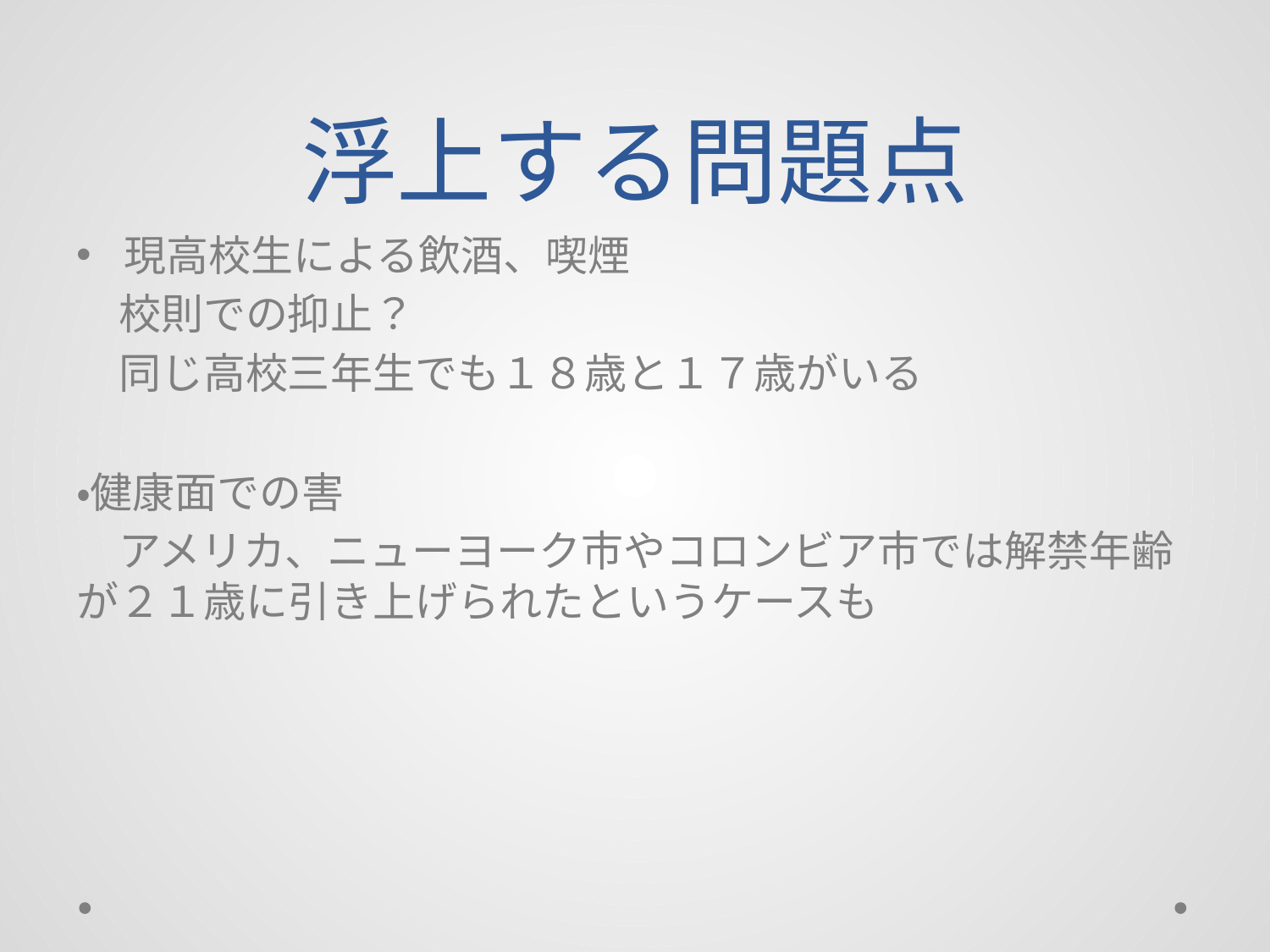

# 浮上する問題点
現高校生による飲酒、喫煙
　校則での抑止？
　同じ高校三年生でも１８歳と１７歳がいる

・健康面での害
　アメリカ、ニューヨーク市やコロンビア市では解禁年齢が２１歳に引き上げられたというケースも